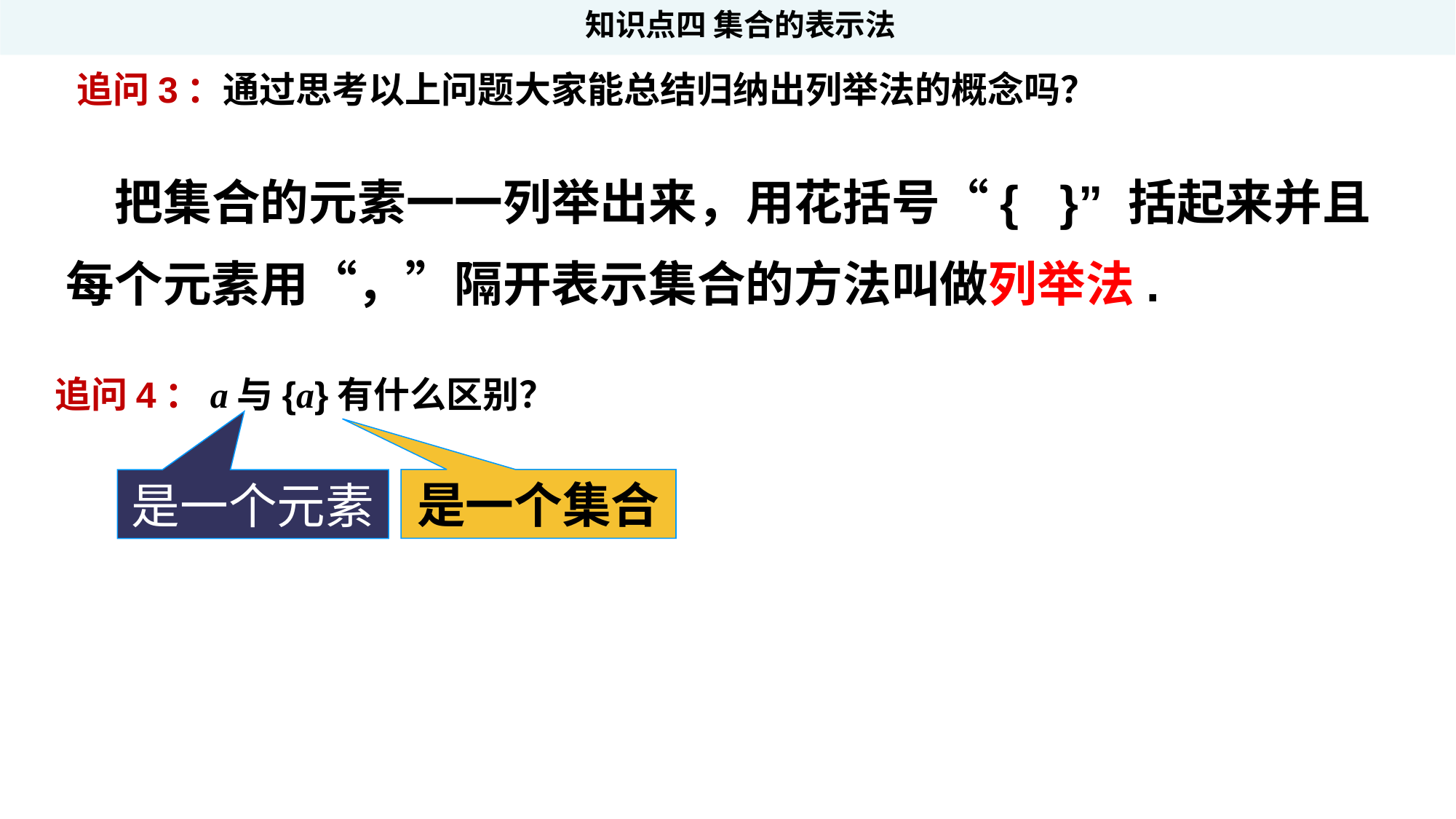

知识点四 集合的表示法
追问3：通过思考以上问题大家能总结归纳出列举法的概念吗？
    把集合的元素一一列举出来，用花括号“{   }” 括起来并且每个元素用“，”隔开表示集合的方法叫做列举法.
追问4：a与{a}有什么区别？
是一个集合
是一个元素